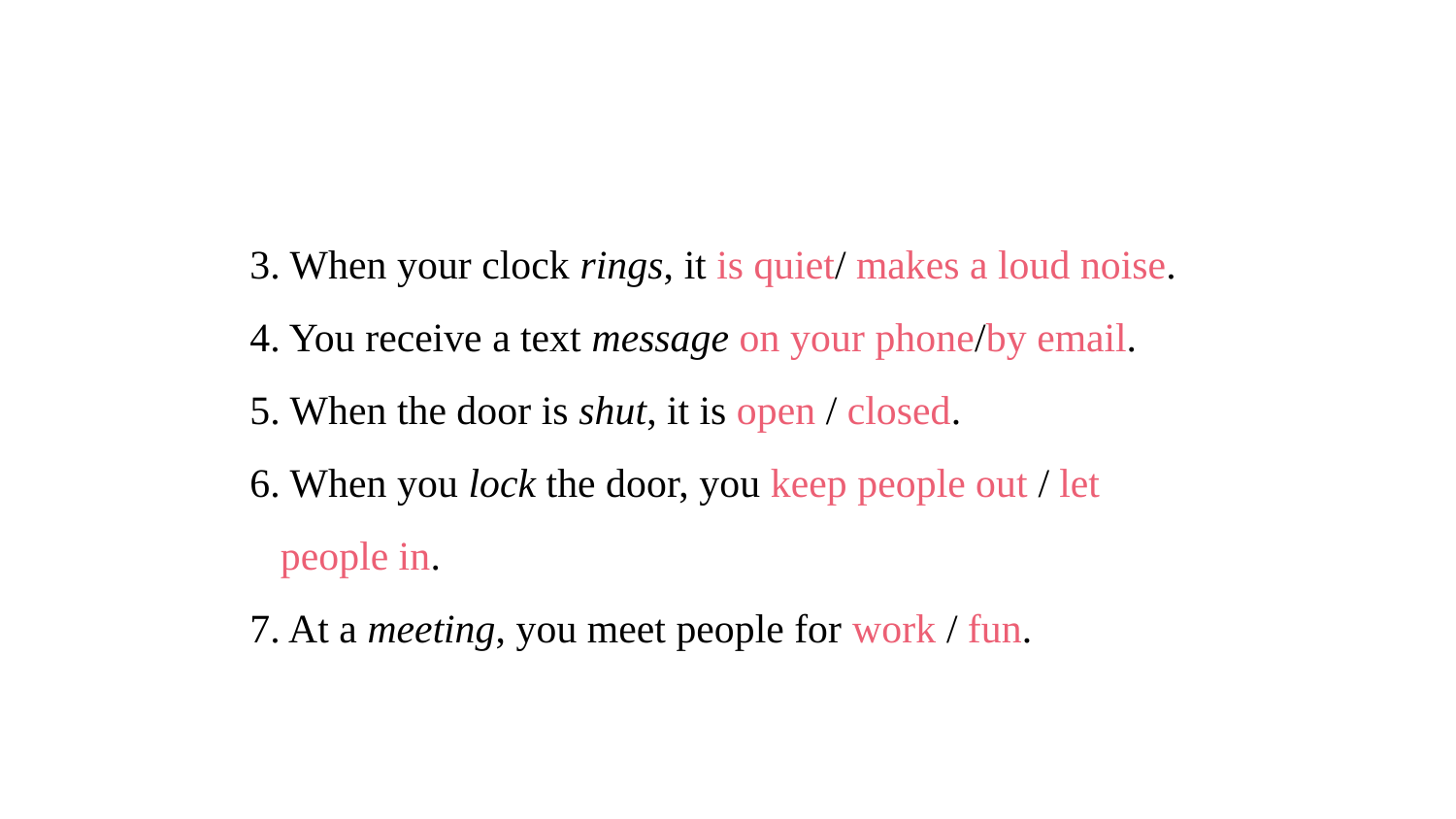

3. When your clock rings, it is quiet/ makes a loud noise.
4. You receive a text message on your phone/by email.
5. When the door is shut, it is open / closed.
6. When you lock the door, you keep people out / let
   people in.
7. At a meeting, you meet people for work / fun.
思 考